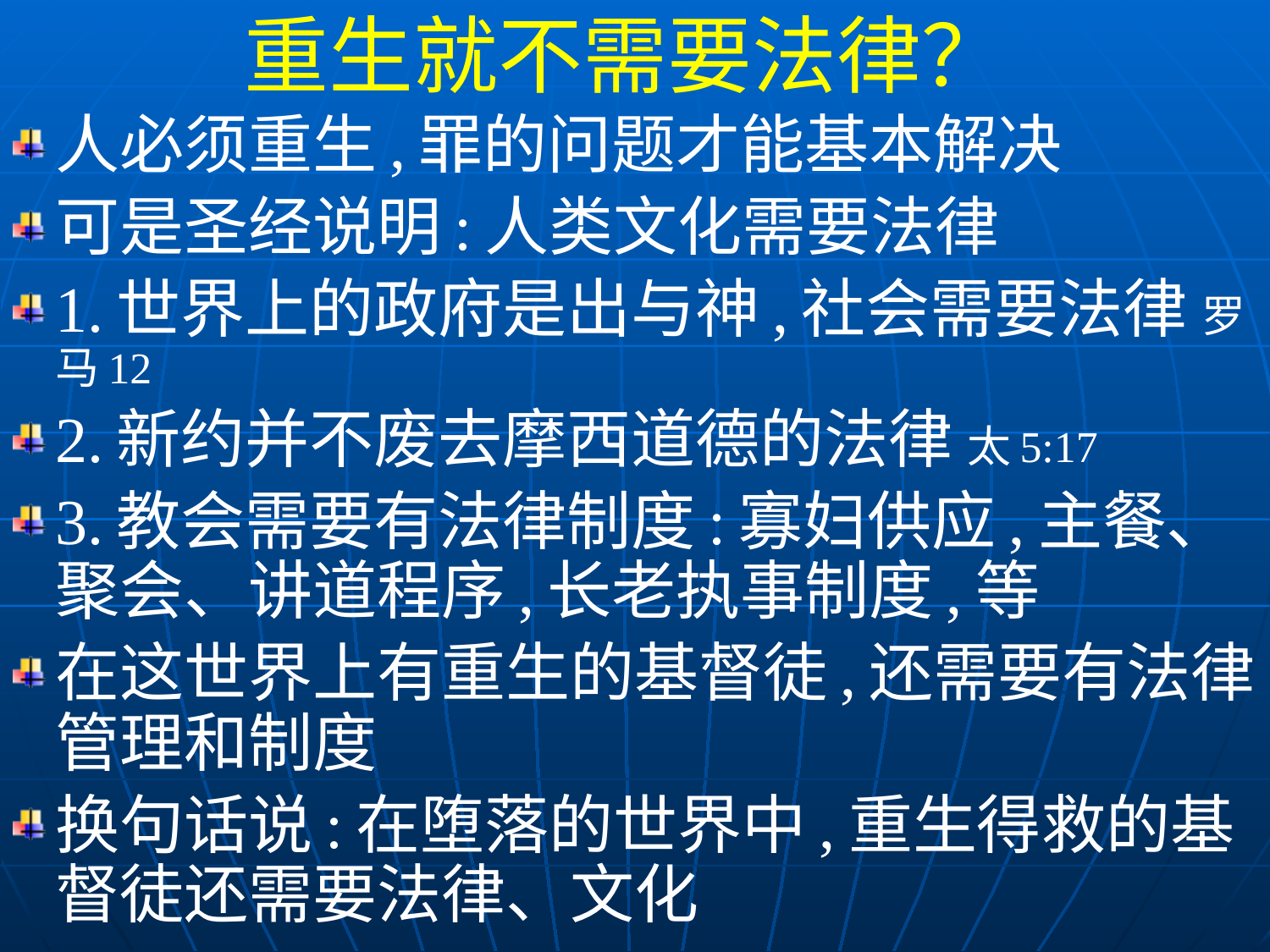

重生就不需要法律？
人必须重生,罪的问题才能基本解决
可是圣经说明:人类文化需要法律
1.世界上的政府是出与神,社会需要法律 罗马12
2.新约并不废去摩西道德的法律 太5:17
3.教会需要有法律制度:寡妇供应,主餐、聚会、讲道程序,长老执事制度,等
在这世界上有重生的基督徒,还需要有法律管理和制度
换句话说:在堕落的世界中,重生得救的基督徒还需要法律、文化